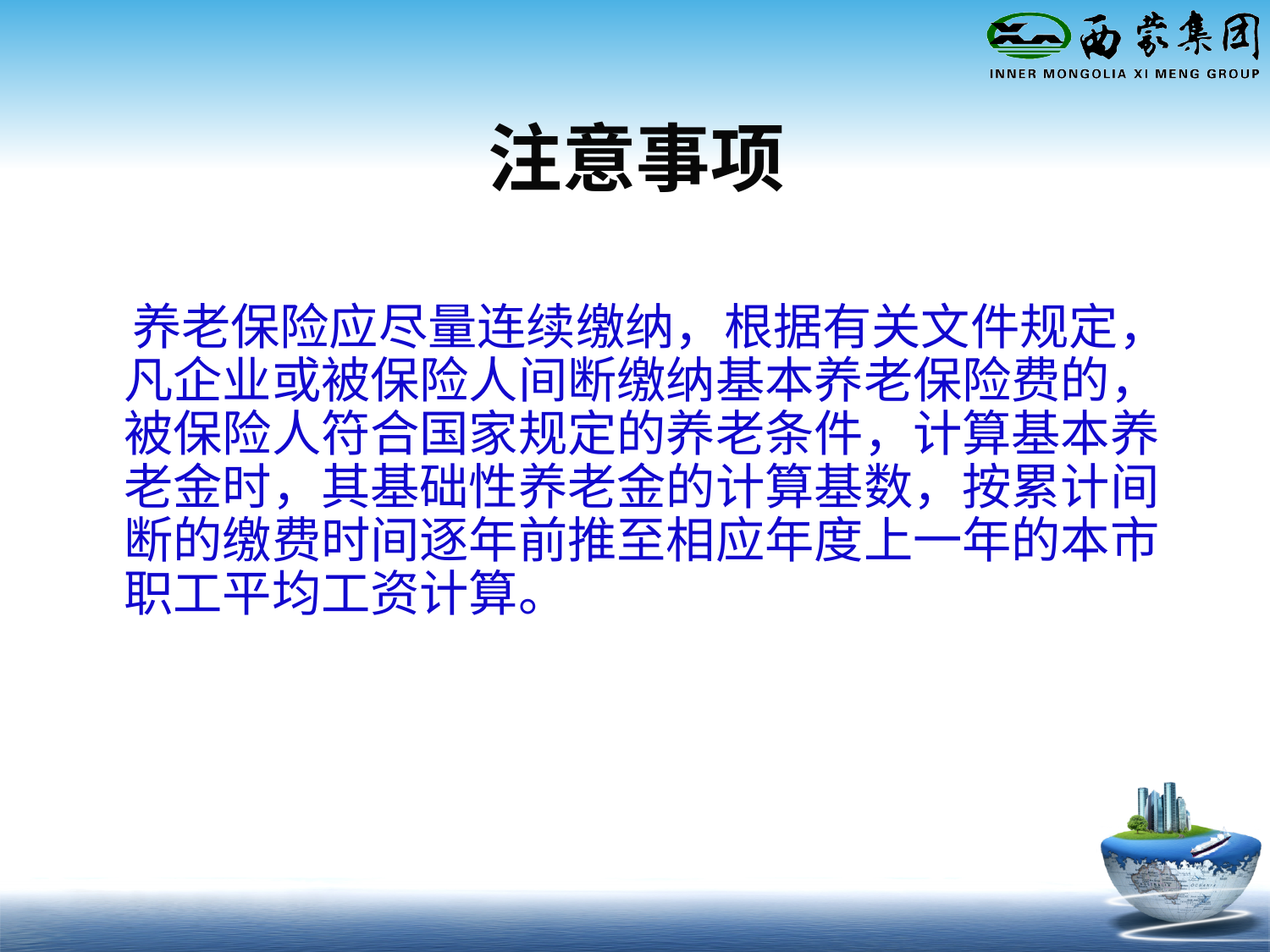

注意事项
    养老保险应尽量连续缴纳，根据有关文件规定，凡企业或被保险人间断缴纳基本养老保险费的，被保险人符合国家规定的养老条件，计算基本养老金时，其基础性养老金的计算基数，按累计间断的缴费时间逐年前推至相应年度上一年的本市职工平均工资计算。